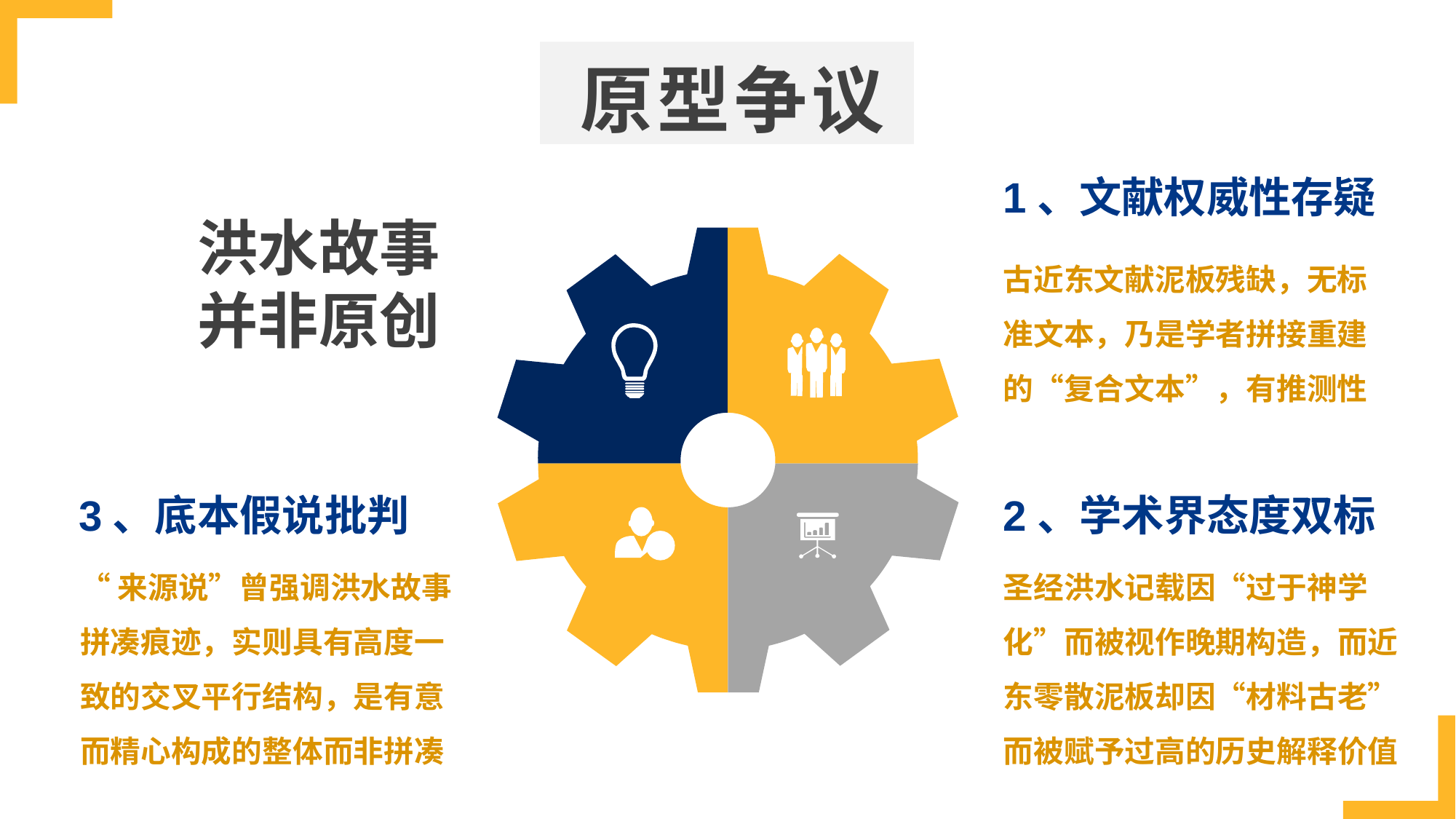

原型争议
1、文献权威性存疑
洪水故事并非原创

古近东文献泥板残缺，无标准文本，乃是学者拼接重建的“复合文本”，有推测性

3、底本假说批判
2、学术界态度双标

“来源说”曾强调洪水故事拼凑痕迹，实则具有高度一致的交叉平行结构，是有意而精心构成的整体而非拼凑
圣经洪水记载因“过于神学化”而被视作晚期构造，而近东零散泥板却因“材料古老”而被赋予过高的历史解释价值